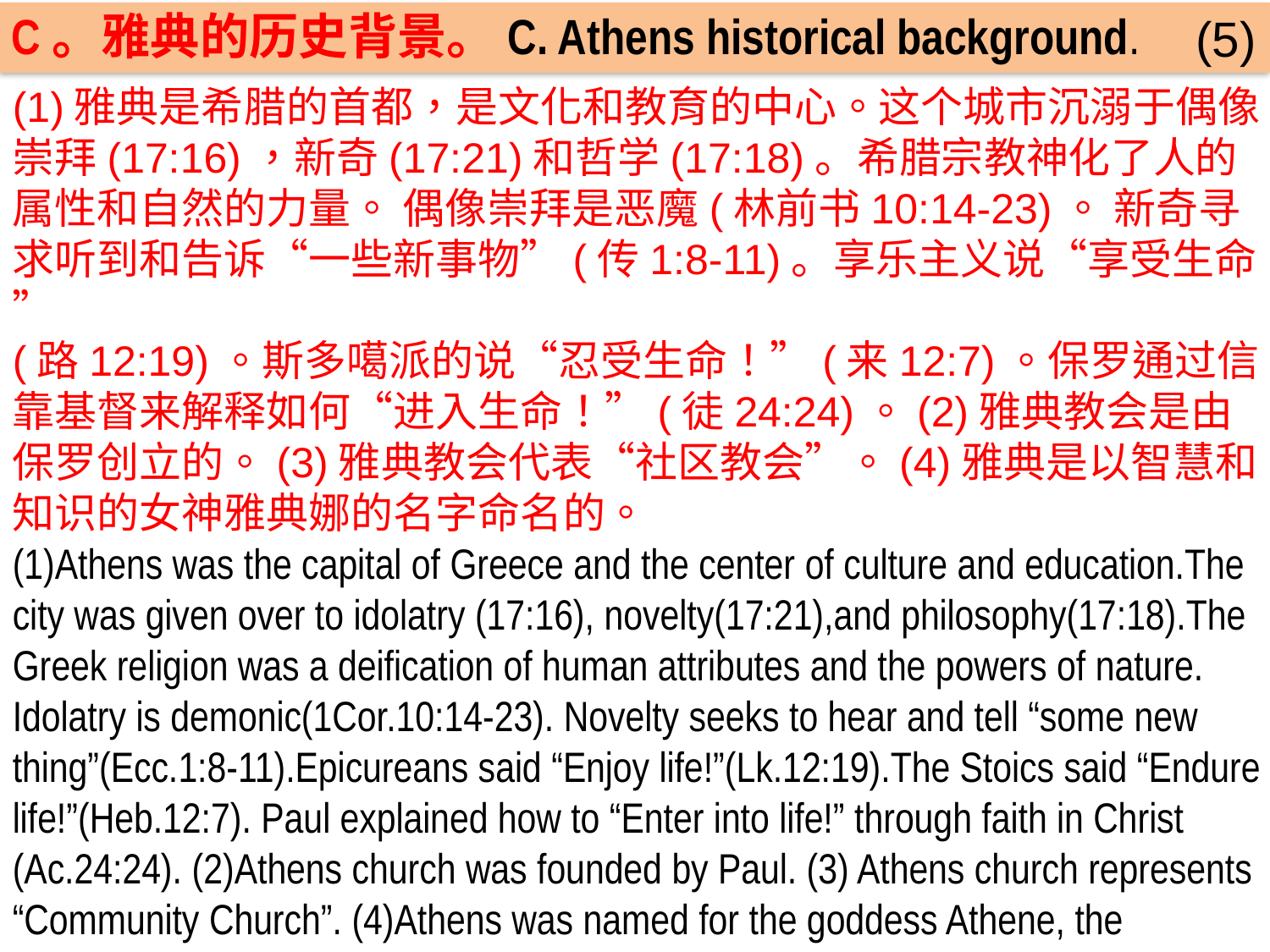

C。雅典的历史背景。C. Athens historical background.
(5)

(1)雅典是希腊的首都，是文化和教育的中心。这个城市沉溺于偶像崇拜(17:16)，新奇(17:21)和哲学(17:18)。希腊宗教神化了人的属性和自然的力量。 偶像崇拜是恶魔(林前书10:14-23)。 新奇寻求听到和告诉“一些新事物”(传1:8-11)。享乐主义说“享受生命！”
(路12:19)。斯多噶派的说“忍受生命！”(来12:7)。保罗通过信靠基督来解释如何“进入生命！”(徒24:24)。(2)雅典教会是由保罗创立的。(3)雅典教会代表“社区教会”。(4)雅典是以智慧和知识的女神雅典娜的名字命名的。
(1)Athens was the capital of Greece and the center of culture and education.The city was given over to idolatry (17:16), novelty(17:21),and philosophy(17:18).The Greek religion was a deification of human attributes and the powers of nature. Idolatry is demonic(1Cor.10:14-23). Novelty seeks to hear and tell “some new thing”(Ecc.1:8-11).Epicureans said “Enjoy life!”(Lk.12:19).The Stoics said “Endure life!”(Heb.12:7). Paul explained how to “Enter into life!” through faith in Christ (Ac.24:24). (2)Athens church was founded by Paul. (3) Athens church represents “Community Church”. (4)Athens was named for the goddess Athene, the goddess of wisdom and knowledge.